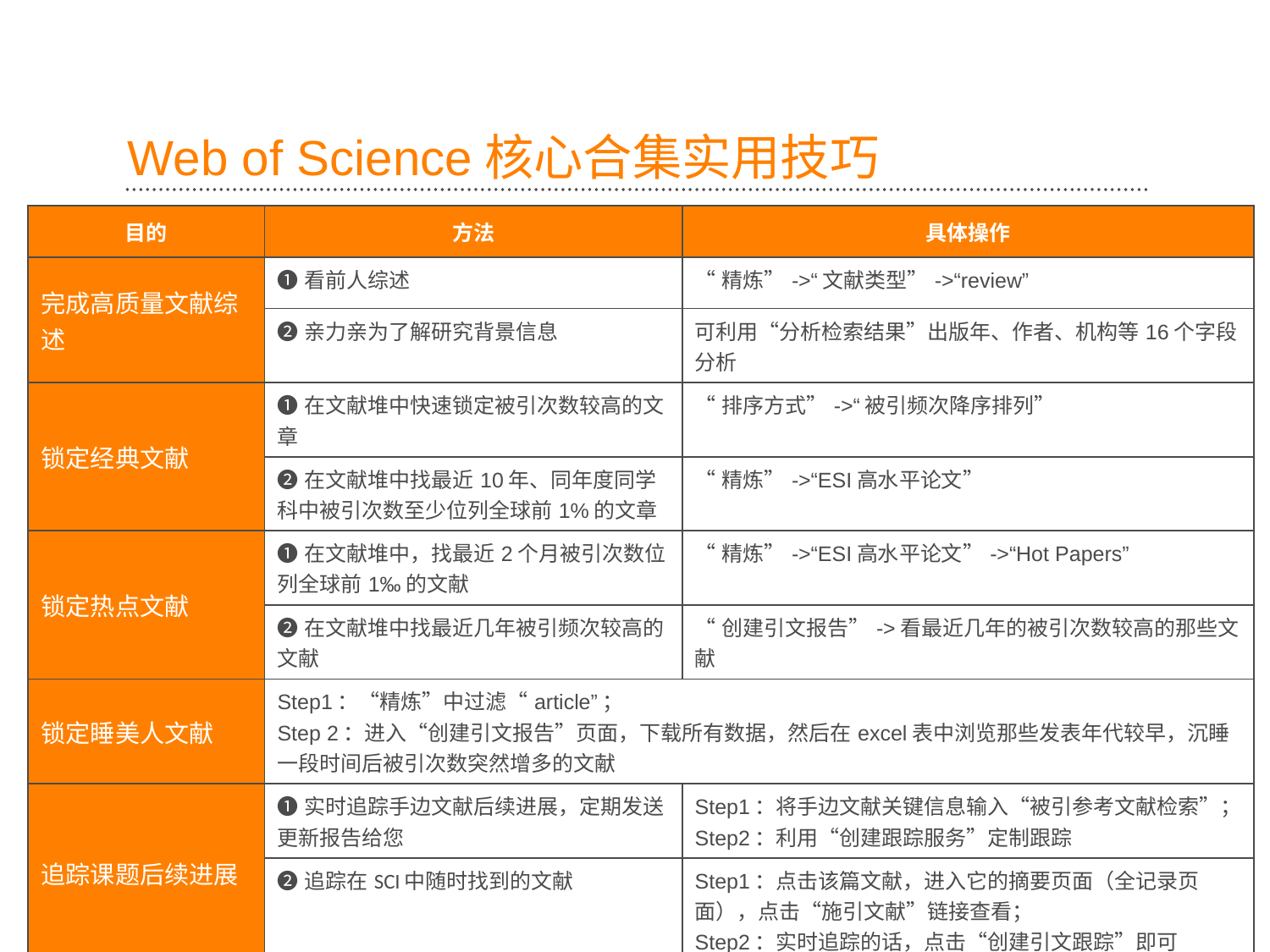

# Web of Science核心合集实用技巧
| 目的 | 方法 | 具体操作 |
| --- | --- | --- |
| 完成高质量文献综述 | ❶看前人综述 | “精炼”->“文献类型”->“review” |
|  | ❷亲力亲为了解研究背景信息 | 可利用“分析检索结果”出版年、作者、机构等16个字段分析 |
| 锁定经典文献 | ❶在文献堆中快速锁定被引次数较高的文章 | “排序方式”->“被引频次降序排列” |
|  | ❷在文献堆中找最近10年、同年度同学科中被引次数至少位列全球前1%的文章 | “精炼”->“ESI高水平论文” |
| 锁定热点文献 | ❶在文献堆中，找最近2个月被引次数位列全球前1‰的文献 | “精炼”->“ESI高水平论文”->“Hot Papers” |
|  | ❷在文献堆中找最近几年被引频次较高的文献 | “创建引文报告”->看最近几年的被引次数较高的那些文献 |
| 锁定睡美人文献 | Step1：“精炼”中过滤“article”； Step 2：进入“创建引文报告”页面，下载所有数据，然后在excel表中浏览那些发表年代较早，沉睡一段时间后被引次数突然增多的文献 |  |
| 追踪课题后续进展 | ❶实时追踪手边文献后续进展，定期发送更新报告给您 | Step1：将手边文献关键信息输入“被引参考文献检索”； Step2：利用“创建跟踪服务”定制跟踪 |
|  | ❷追踪在SCI中随时找到的文献 | Step1：点击该篇文献，进入它的摘要页面（全记录页面），点击“施引文献”链接查看； Step2：实时追踪的话，点击“创建引文跟踪”即可 |
| 追踪学术牛人 | 在Web of Science核心合集检索界面输入目标作者名称，在“分析检索结果”-“机构”中选择该作者所在机构，然后“查看记录”。得到的结果如果确定都是目标作者的话，可以“创建跟踪服务”，实时追踪该牛人最新成果的动向 |  |